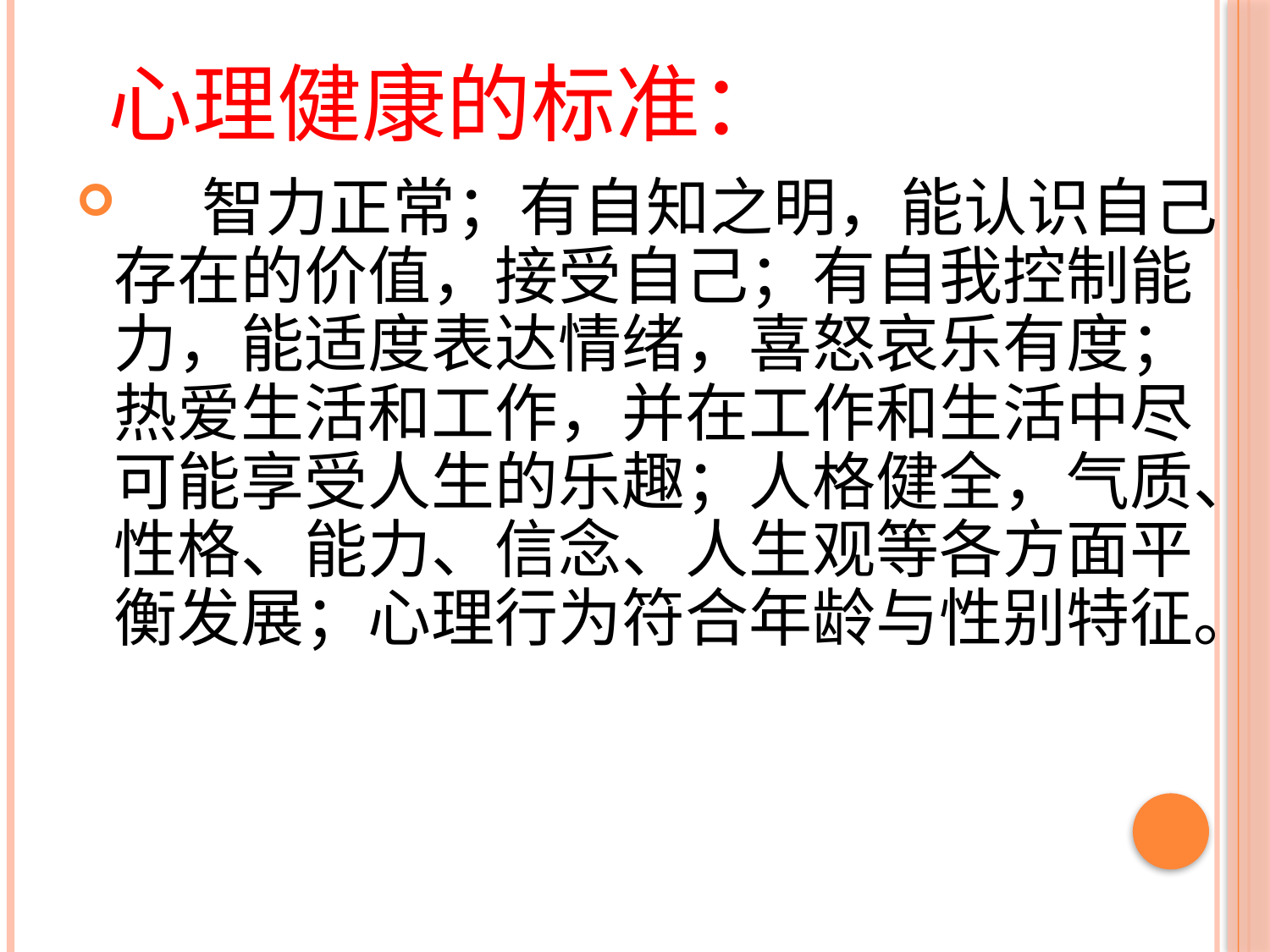

# 心理健康的标准：
     智力正常；有自知之明，能认识自己存在的价值，接受自己；有自我控制能力，能适度表达情绪，喜怒哀乐有度；热爱生活和工作，并在工作和生活中尽可能享受人生的乐趣；人格健全，气质、性格、能力、信念、人生观等各方面平衡发展；心理行为符合年龄与性别特征。